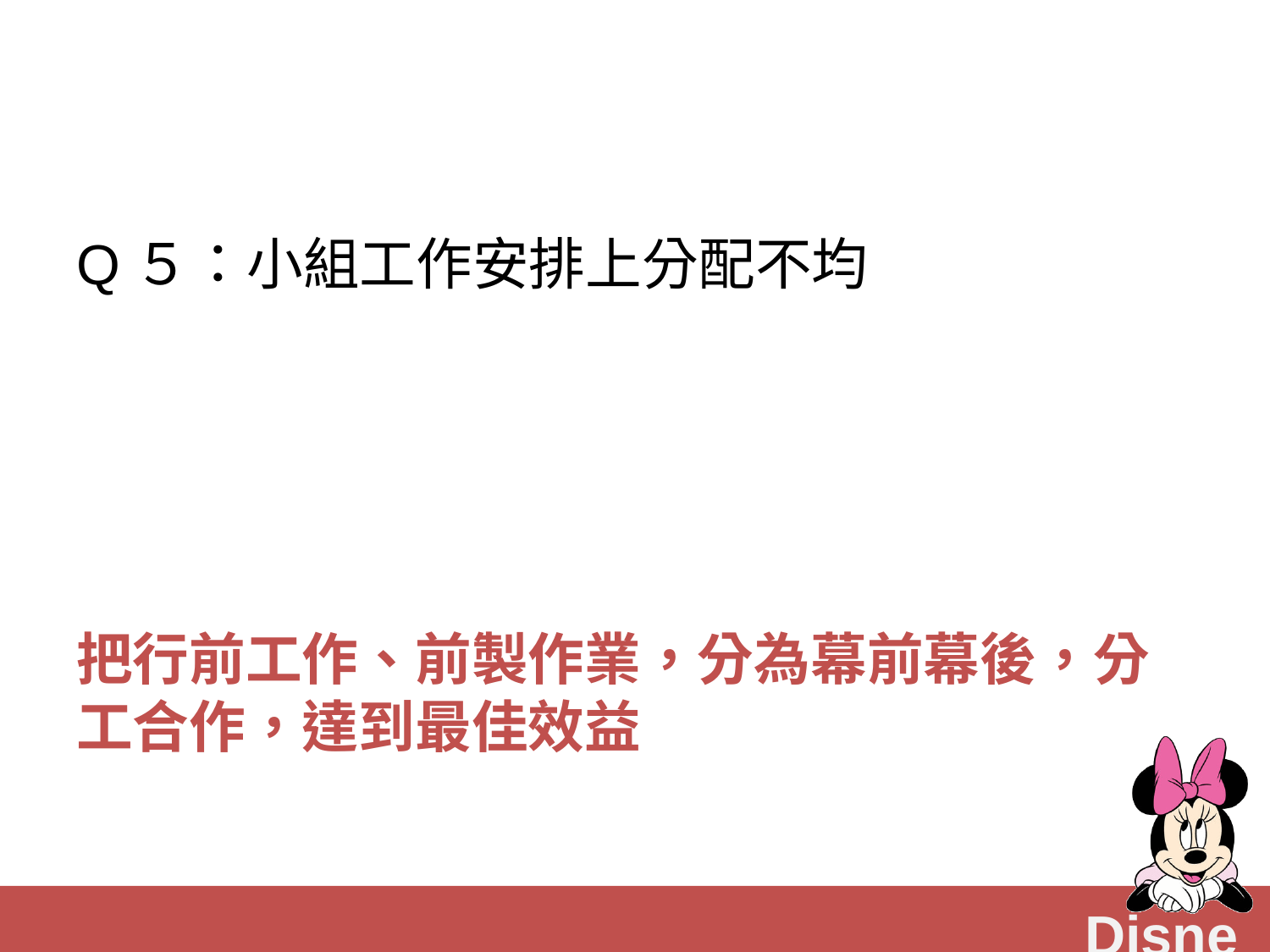

#
Q５：小組工作安排上分配不均

把行前工作、前製作業，分為幕前幕後，分工合作，達到最佳效益